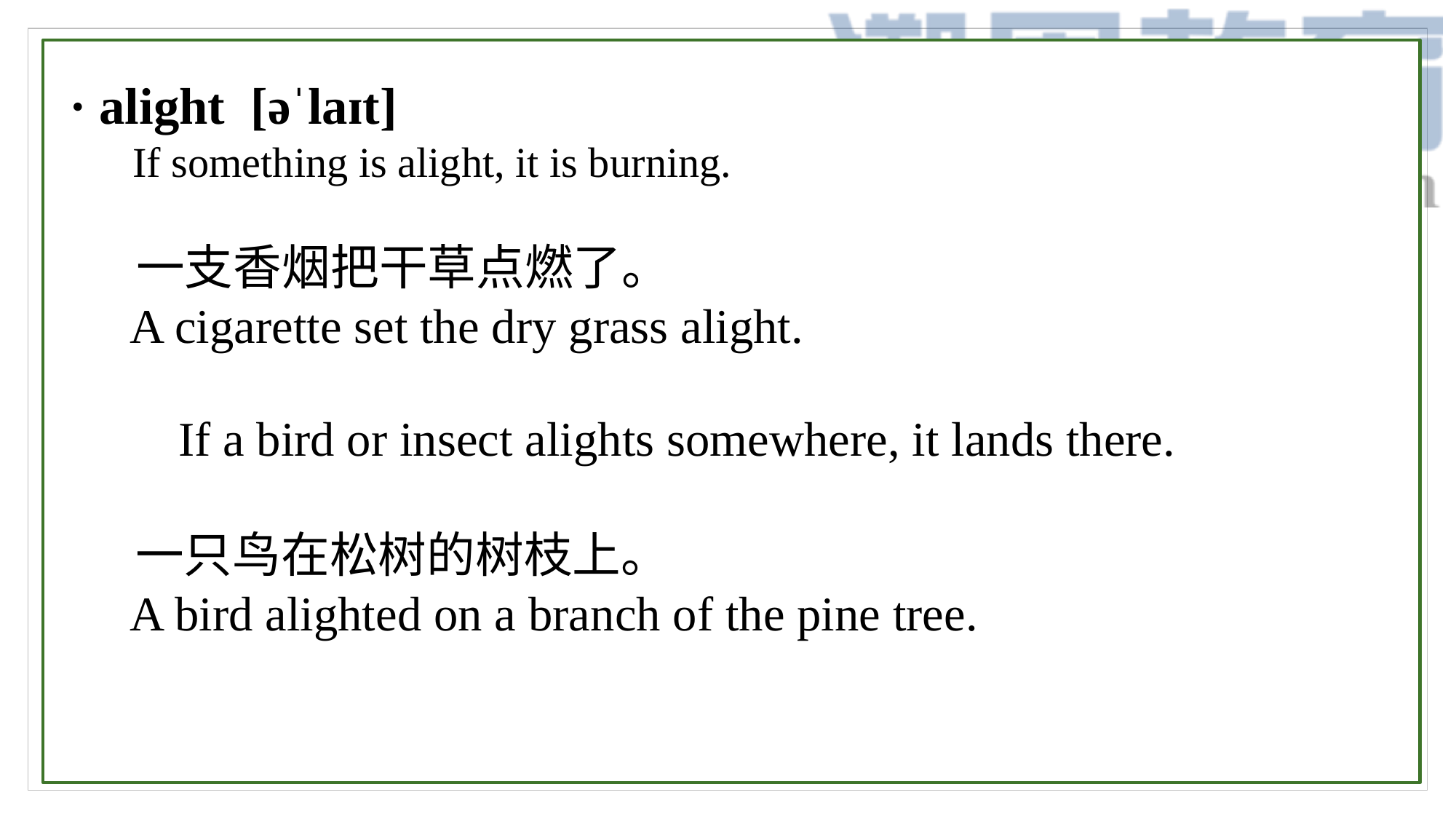

· alight  [əˈlaɪt]
      If something is alight, it is burning.

      一支香烟把干草点燃了。
     A cigarette set the dry grass alight.

	If a bird or insect alights somewhere, it lands there.

     一只鸟在松树的树枝上。
     A bird alighted on a branch of the pine tree.